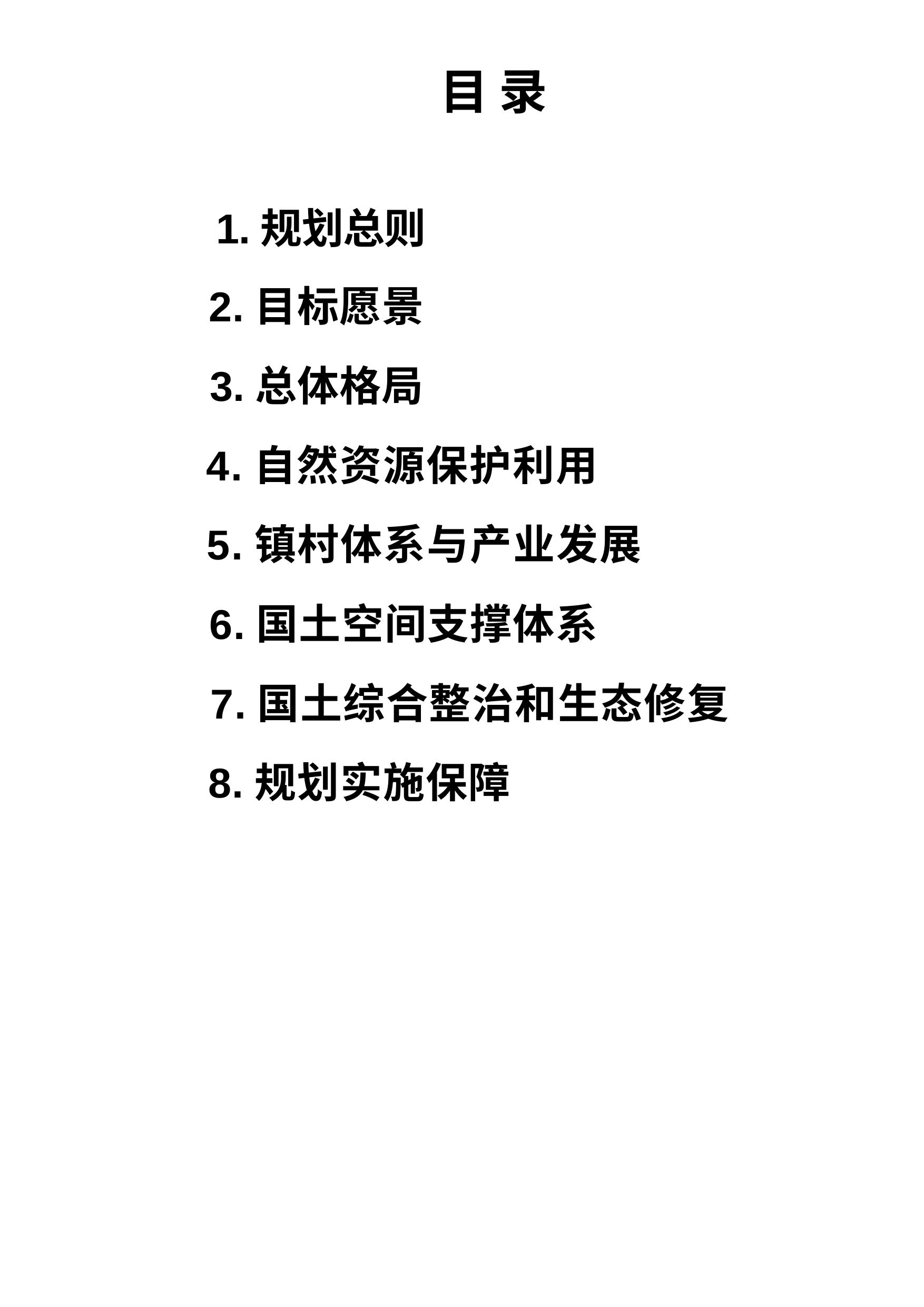

目 录

1.规划总则

2.目标愿景

3.总体格局

4.自然资源保护利用

5.镇村体系与产业发展

6.国土空间支撑体系

7.国土综合整治和生态修复

8.规划实施保障